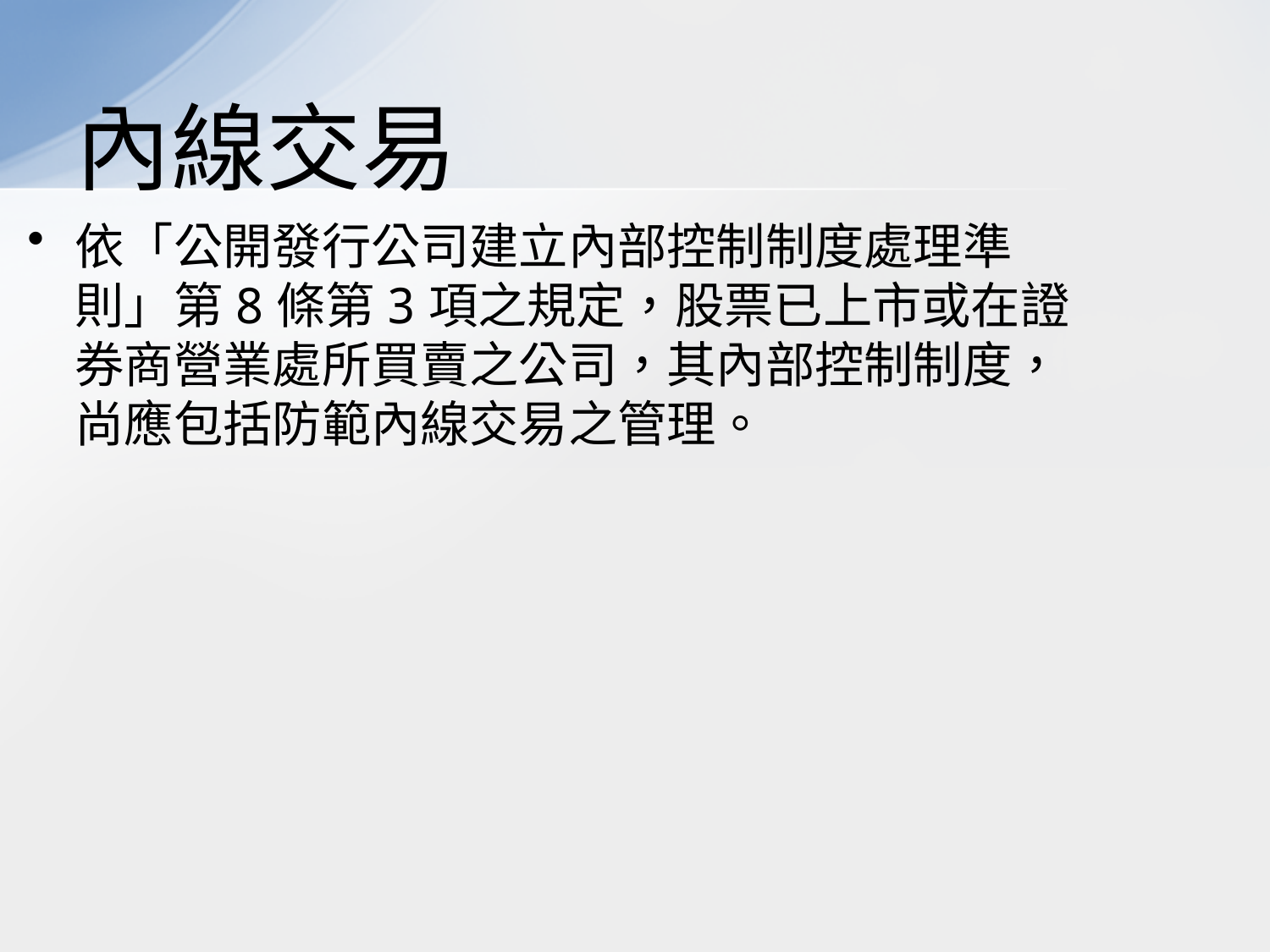

# 內線交易
依「公開發行公司建立內部控制制度處理準則」第8條第3項之規定，股票已上市或在證券商營業處所買賣之公司，其內部控制制度，尚應包括防範內線交易之管理。